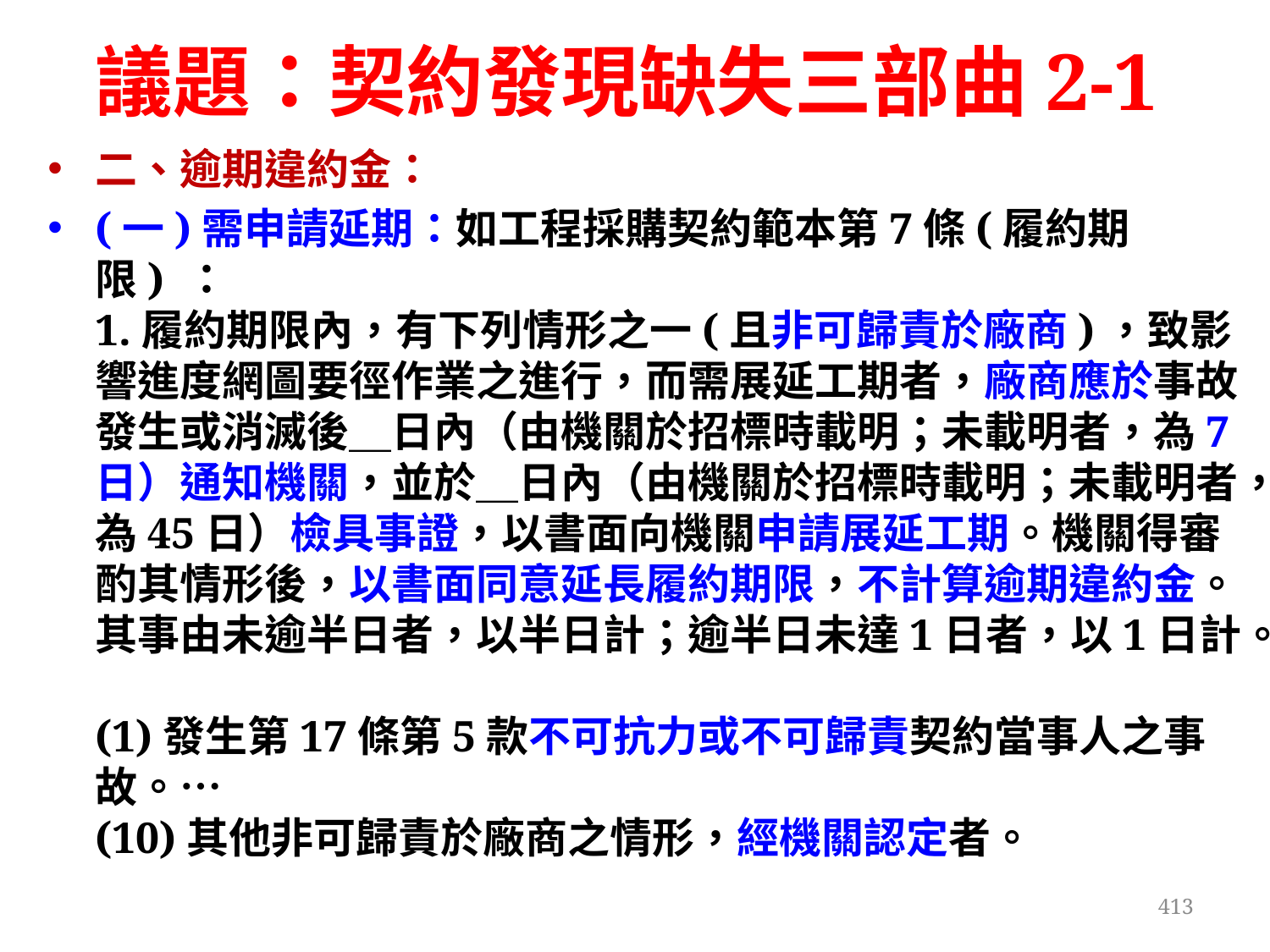

議題：契約發現缺失三部曲2-1
二、逾期違約金：
(一)需申請延期：如工程採購契約範本第7條(履約期限) ：
1.履約期限內，有下列情形之一(且非可歸責於廠商)，致影響進度網圖要徑作業之進行，而需展延工期者，廠商應於事故發生或消滅後＿日內（由機關於招標時載明；未載明者，為7日）通知機關，並於＿日內（由機關於招標時載明；未載明者，為45日）檢具事證，以書面向機關申請展延工期。機關得審酌其情形後，以書面同意延長履約期限，不計算逾期違約金。其事由未逾半日者，以半日計；逾半日未達1日者，以1日計。
(1)發生第17條第5款不可抗力或不可歸責契約當事人之事故。…
(10)其他非可歸責於廠商之情形，經機關認定者。

413